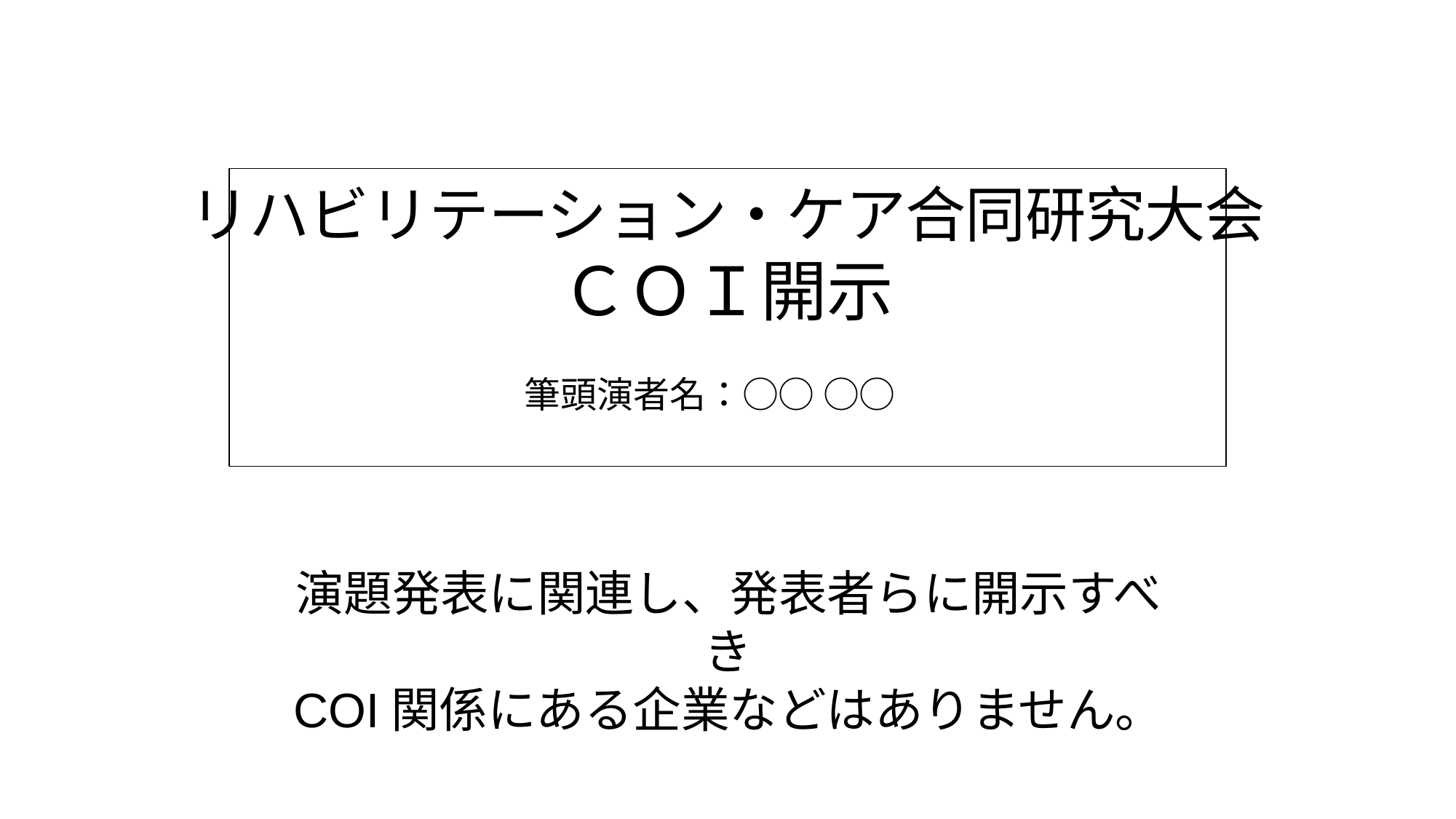

# リハビリテーション・ケア合同研究大会
ＣＯＩ開示
筆頭演者名：○○ ○○
演題発表に関連し、発表者らに開示すべき
COI関係にある企業などはありません。